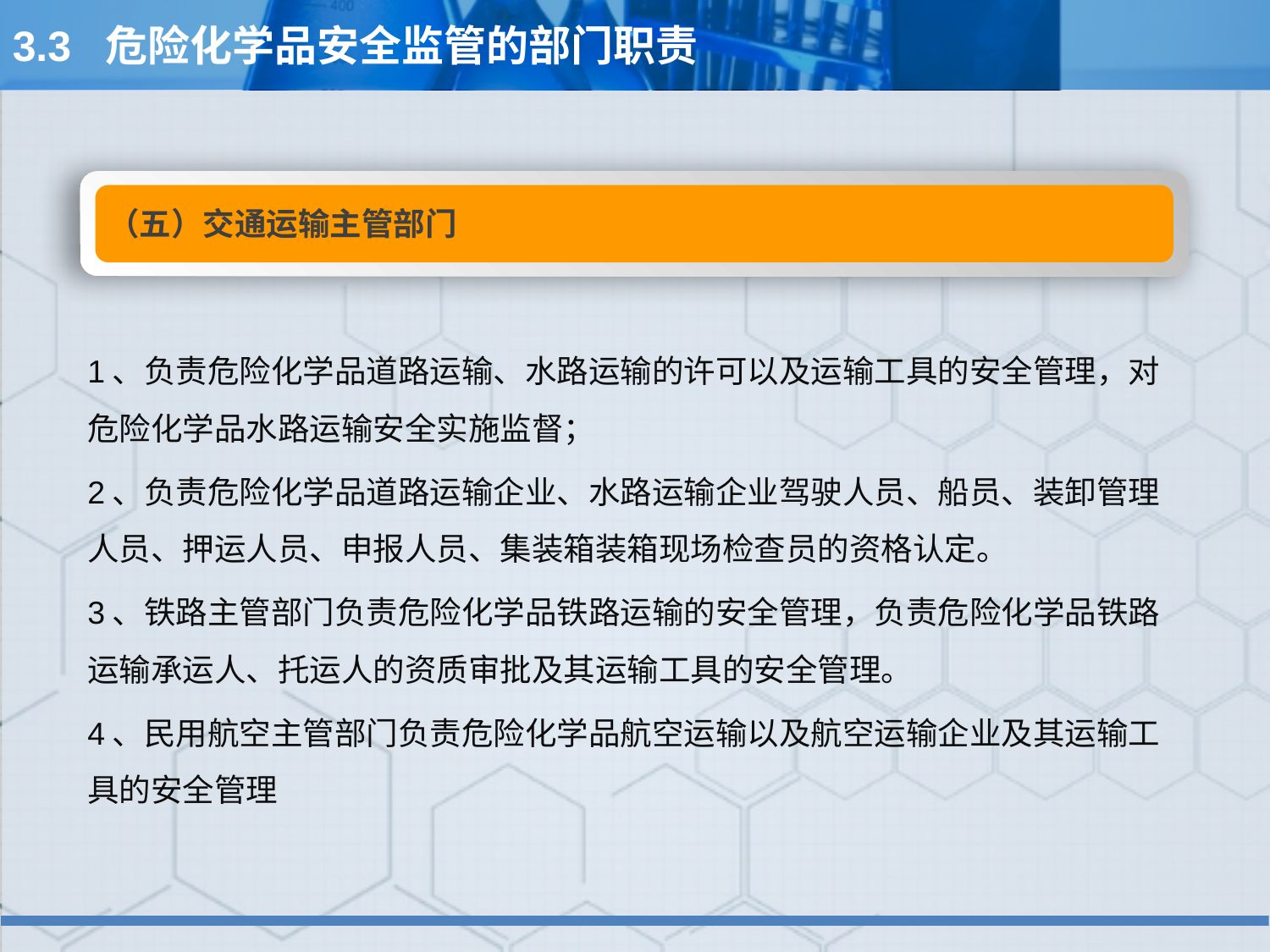

3.3  危险化学品安全监管的部门职责

（五）交通运输主管部门
1、负责危险化学品道路运输、水路运输的许可以及运输工具的安全管理，对危险化学品水路运输安全实施监督；
2、负责危险化学品道路运输企业、水路运输企业驾驶人员、船员、装卸管理人员、押运人员、申报人员、集装箱装箱现场检查员的资格认定。
3、铁路主管部门负责危险化学品铁路运输的安全管理，负责危险化学品铁路运输承运人、托运人的资质审批及其运输工具的安全管理。
4、民用航空主管部门负责危险化学品航空运输以及航空运输企业及其运输工具的安全管理